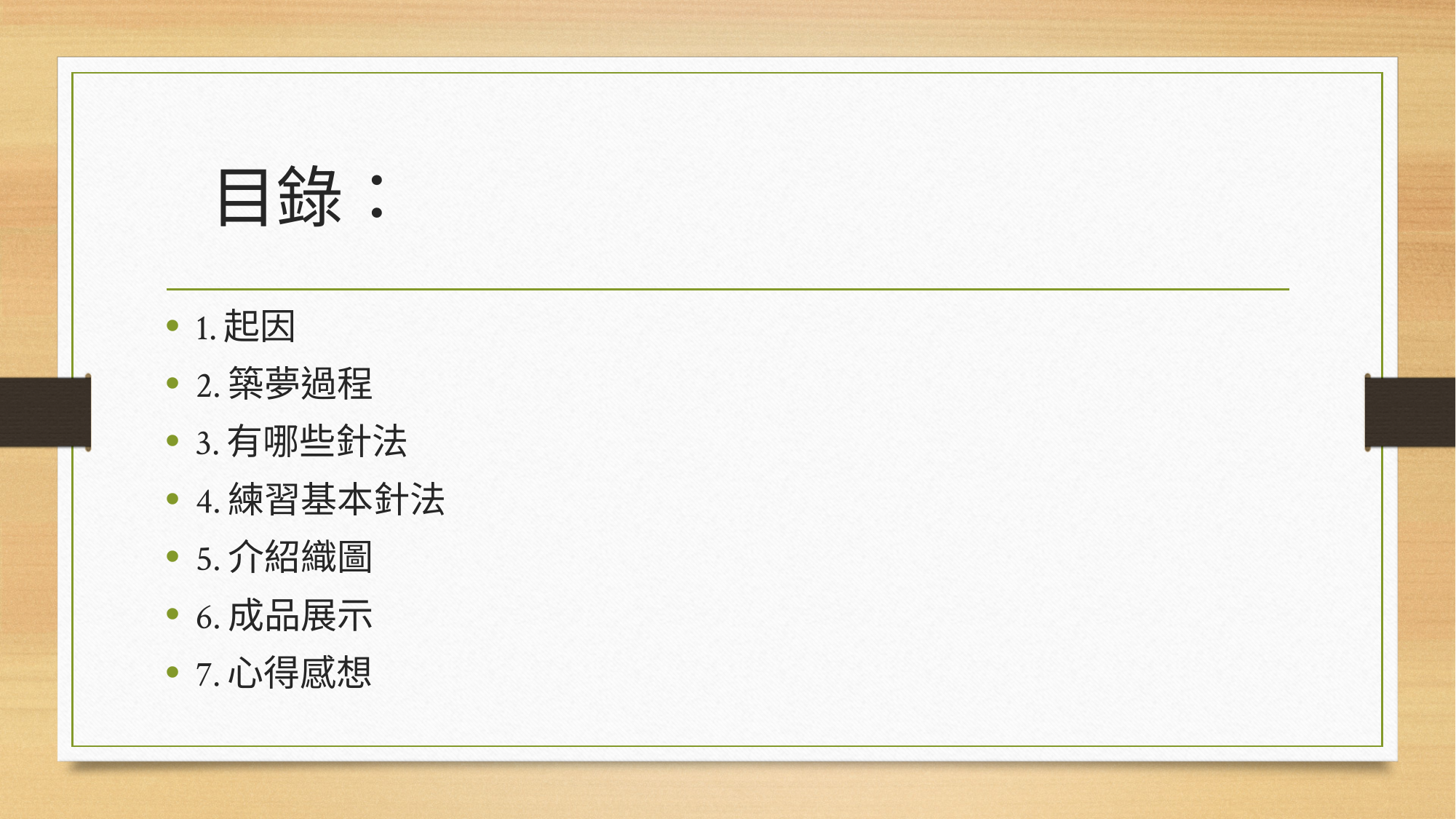

# 目錄：
1.起因
2.築夢過程
3.有哪些針法
4.練習基本針法
5.介紹織圖
6.成品展示
7.心得感想